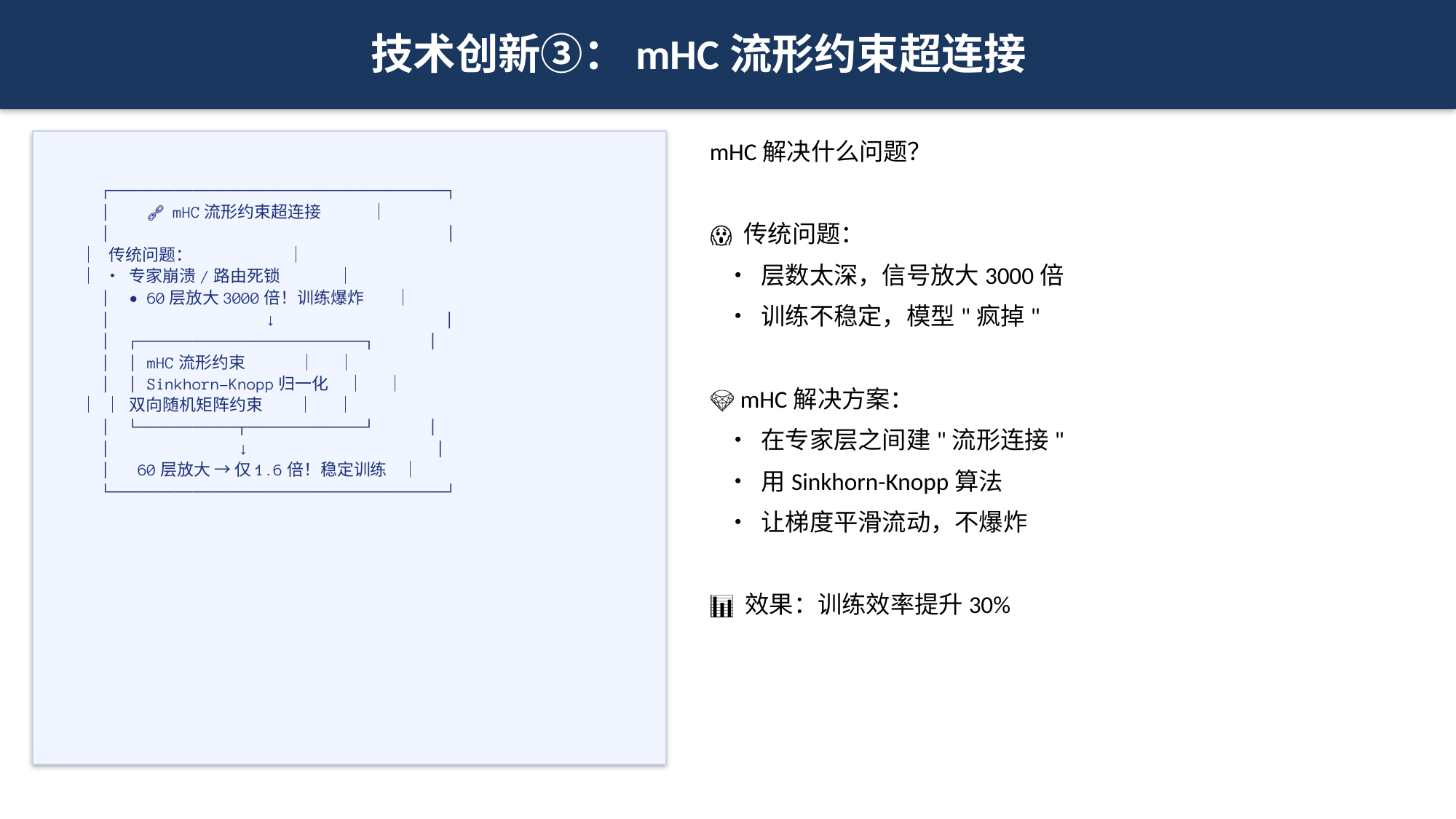

技术创新③：mHC流形约束超连接

mHC解决什么问题？

😱 传统问题：
   • 层数太深，信号放大3000倍
   • 训练不稳定，模型"疯掉"

💎 mHC解决方案：
   • 在专家层之间建"流形连接"
   • 用Sinkhorn-Knopp算法
   • 让梯度平滑流动，不爆炸

📊 效果：训练效率提升30%

    ┌─────────────────────────────────────┐
    │    🔗 mHC流形约束超连接             │
    │                                     │
    │  传统问题：                         │
    │  • 专家崩溃/路由死锁               │
    │  • 60层放大3000倍！训练爆炸        │
    │                 ↓                  │
    │  ┌─────────────────────────┐      │
    │  │ mHC流形约束              │      │
    │  │ Sinkhorn-Knopp归一化     │      │
    │  │ 双向随机矩阵约束         │      │
    │  └───────────┬─────────────┘      │
    │              ↓                    │
    │   60层放大 → 仅1.6倍！稳定训练    │
    └─────────────────────────────────────┘